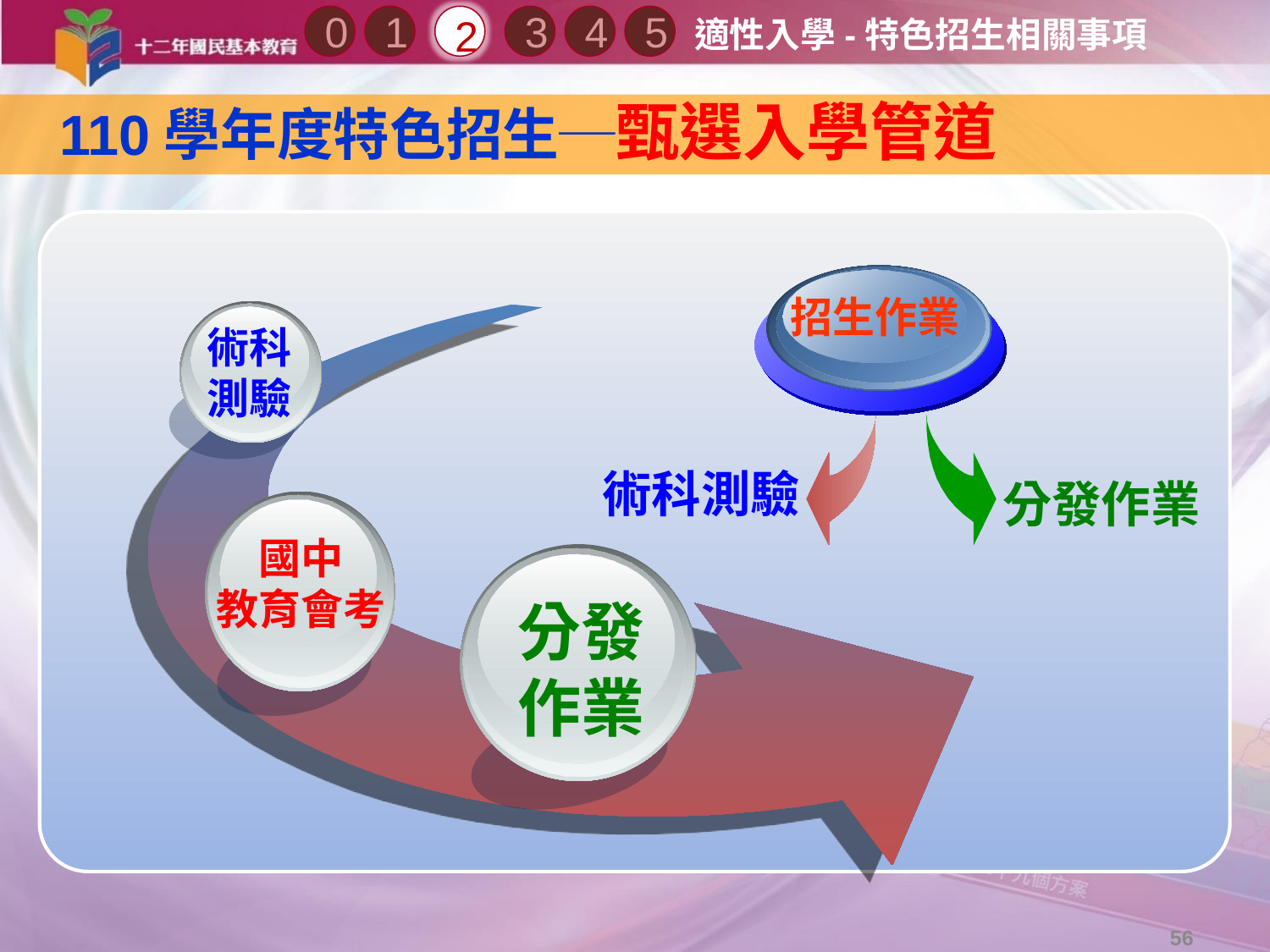

0
2
3
1
4
5
適性入學-特色招生相關事項
   110學年度特色招生─甄選入學管道

招生作業

術科
測驗

術科測驗
分發作業

國中
教育會考

分發
作業

56